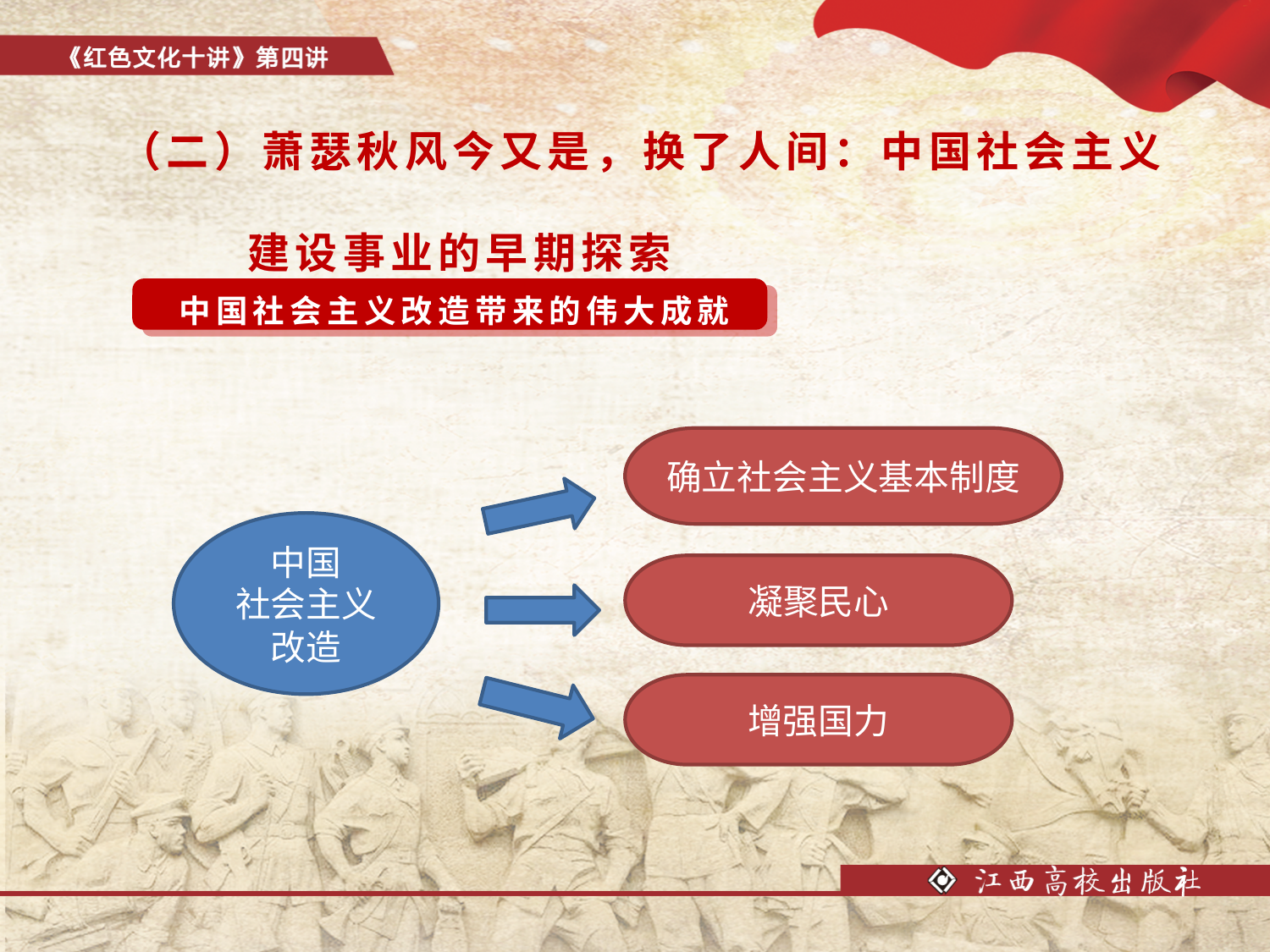

（二）萧瑟秋风今又是，换了人间：中国社会主义
        建设事业的早期探索
中国社会主义改造带来的伟大成就

确立社会主义基本制度

中国
社会主义改造
凝聚民心

增强国力